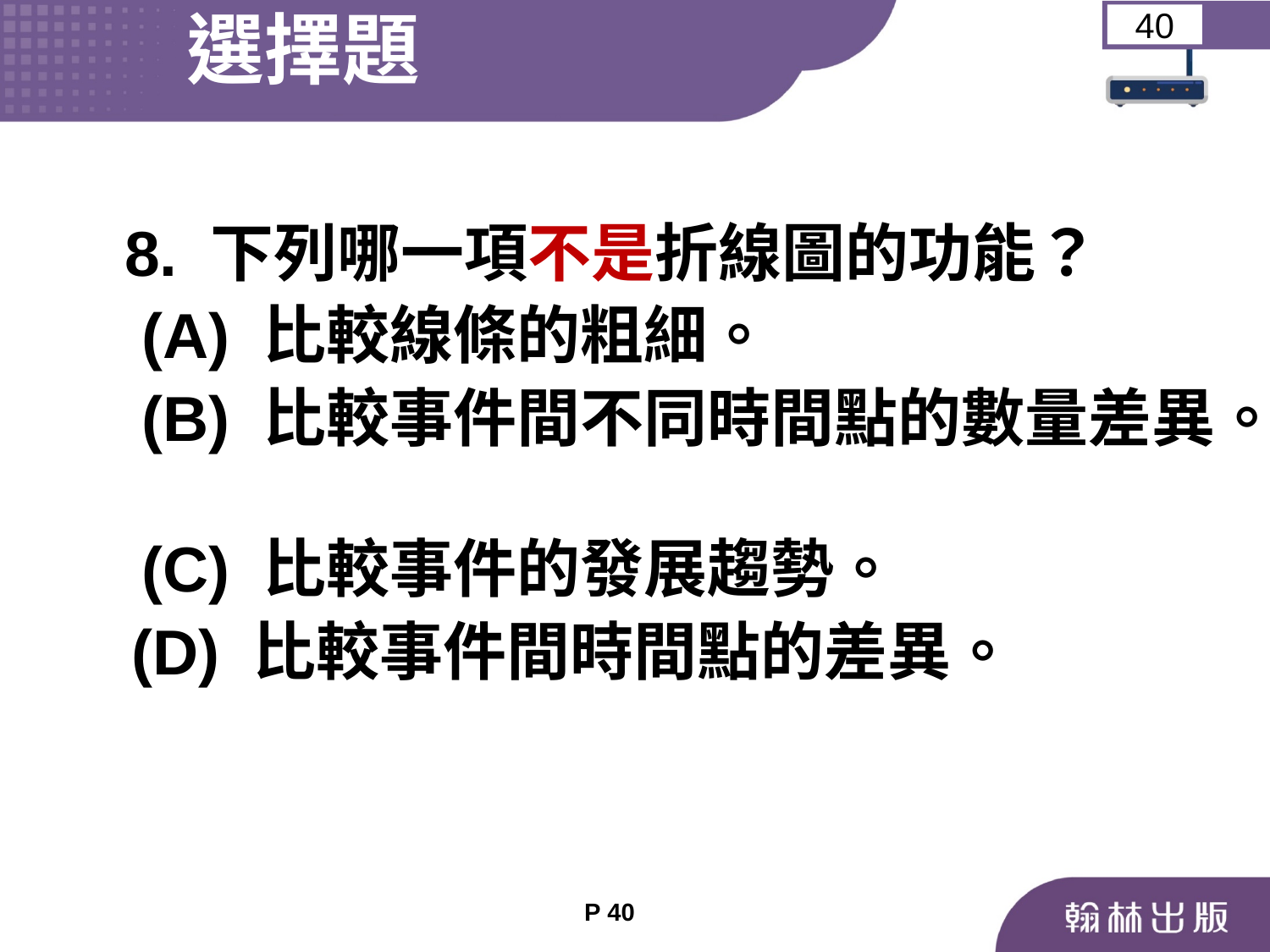

選擇題

40
 8. 下列哪一項不是折線圖的功能？
  (A) 比較線條的粗細。
  (B) 比較事件間不同時間點的數量差異。
  (C) 比較事件的發展趨勢。
	(D) 比較事件間時間點的差異。

P 40